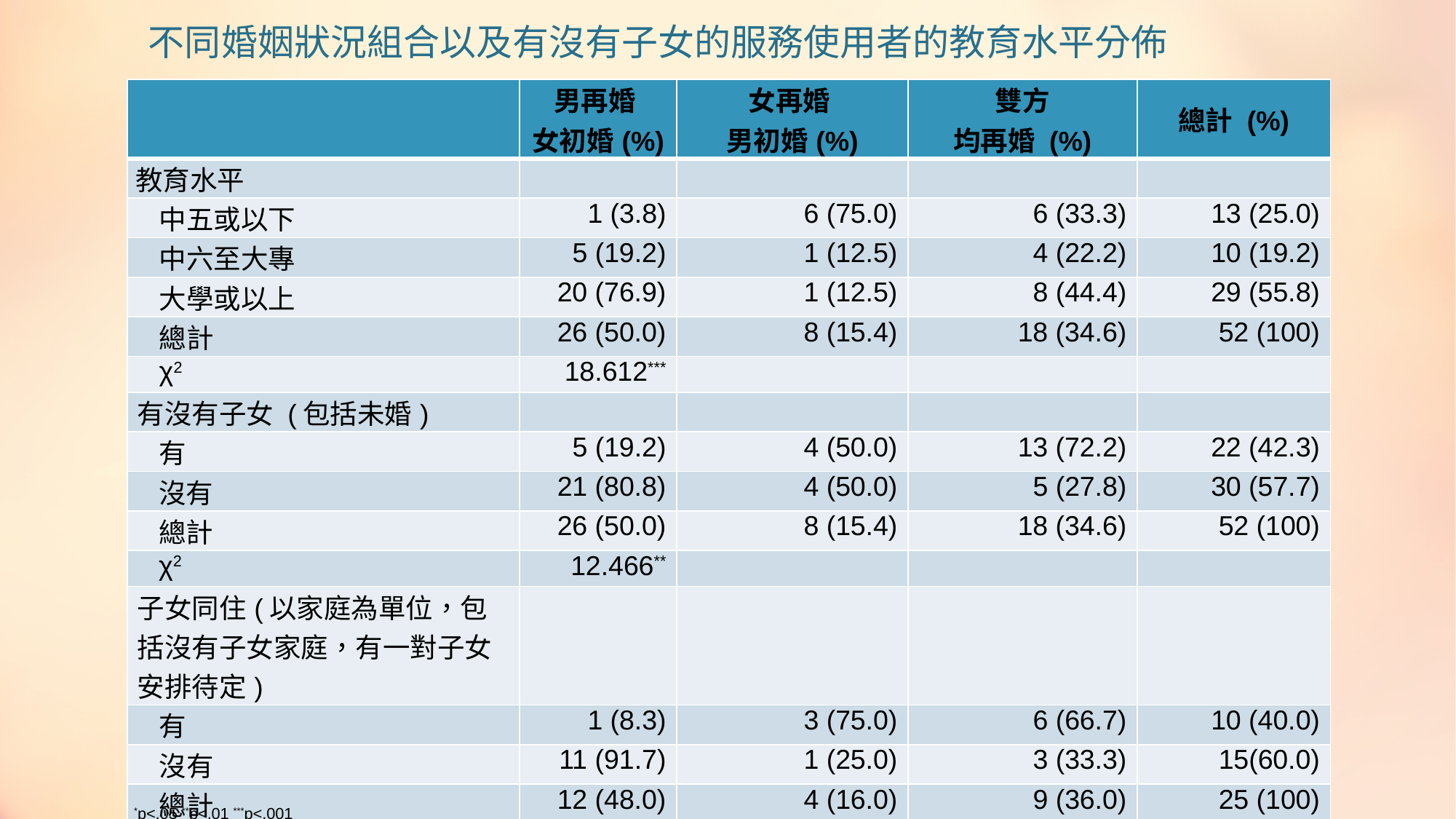

# 不同婚姻狀況組合以及有沒有子女的服務使用者的教育水平分佈
|  | 男再婚 女初婚(%) | 女再婚 男初婚(%) | 雙方 均再婚 (%) | 總計 (%) |
| --- | --- | --- | --- | --- |
| 教育水平 |  |  |  |  |
| 中五或以下 | 1 (3.8) | 6 (75.0) | 6 (33.3) | 13 (25.0) |
| 中六至大專 | 5 (19.2) | 1 (12.5) | 4 (22.2) | 10 (19.2) |
| 大學或以上 | 20 (76.9) | 1 (12.5) | 8 (44.4) | 29 (55.8) |
| 總計 | 26 (50.0) | 8 (15.4) | 18 (34.6) | 52 (100) |
| χ2 | 18.612\*\*\* |  |  |  |
| 有沒有子女 (包括未婚) |  |  |  |  |
| 有 | 5 (19.2) | 4 (50.0) | 13 (72.2) | 22 (42.3) |
| 沒有 | 21 (80.8) | 4 (50.0) | 5 (27.8) | 30 (57.7) |
| 總計 | 26 (50.0) | 8 (15.4) | 18 (34.6) | 52 (100) |
| χ2 | 12.466\*\* |  |  |  |
| 子女同住(以家庭為單位，包括沒有子女家庭，有一對子女安排待定) |  |  |  |  |
| 有 | 1 (8.3) | 3 (75.0) | 6 (66.7) | 10 (40.0) |
| 沒有 | 11 (91.7) | 1 (25.0) | 3 (33.3) | 15(60.0) |
| 總計 | 12 (48.0) | 4 (16.0) | 9 (36.0) | 25 (100) |
| χ2 | 9.722\*\* |  |  |  |
*p<.05 **p<.01 ***p<.001